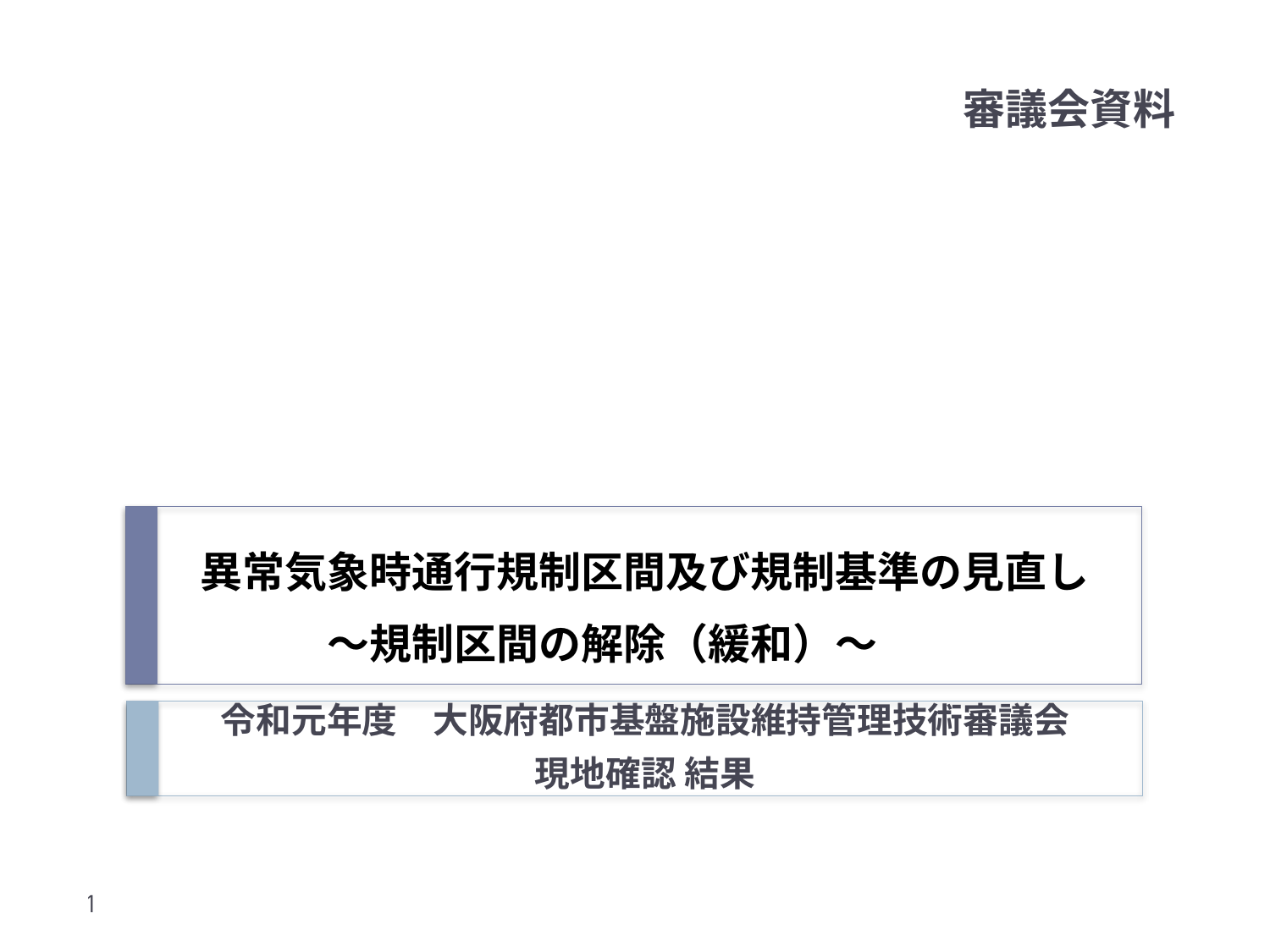

審議会資料
異常気象時通行規制区間及び規制基準の見直し

　　　～規制区間の解除（緩和）～
令和元年度　大阪府都市基盤施設維持管理技術審議会
現地確認 結果
1